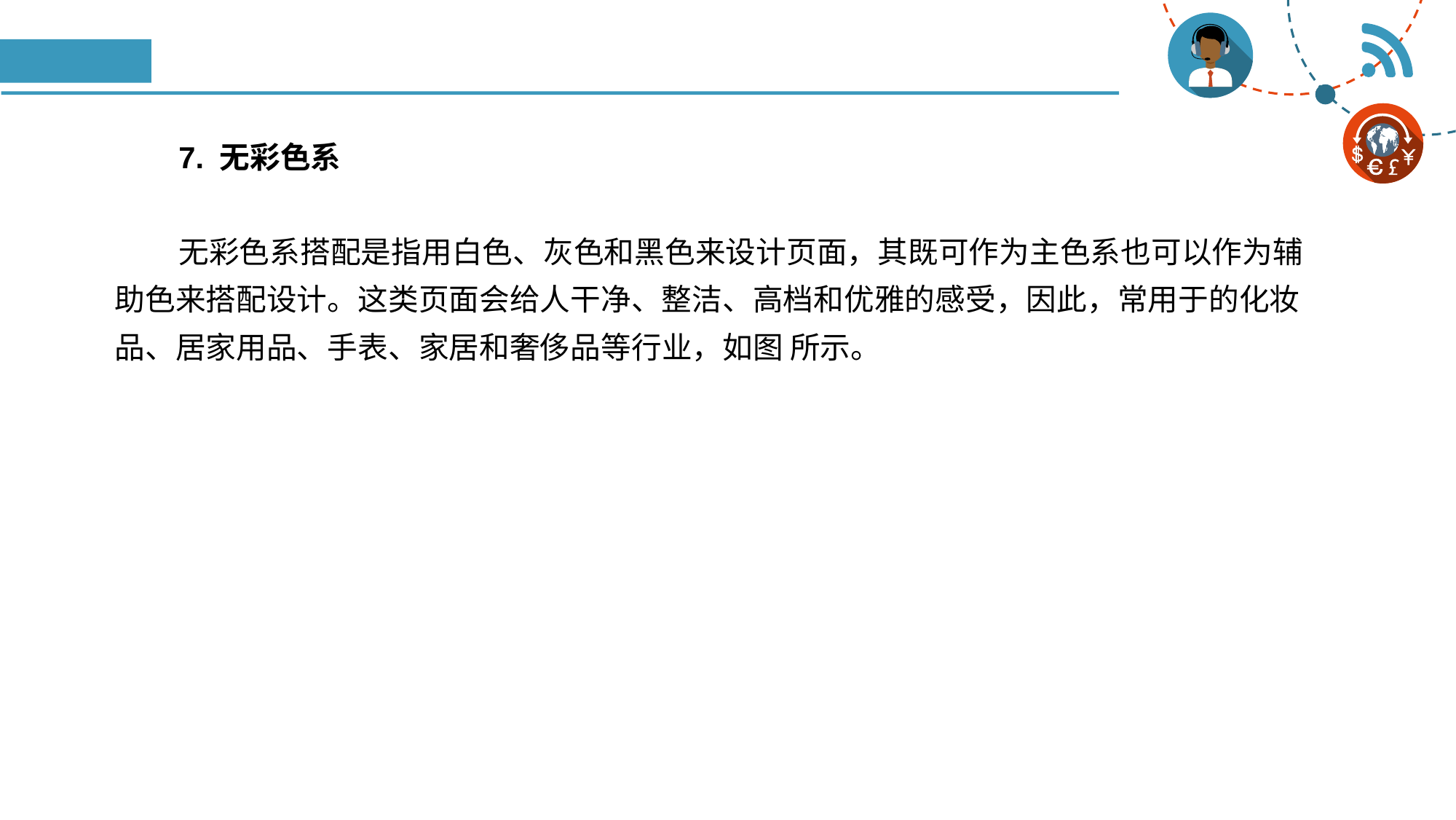

7. 无彩色系

无彩色系搭配是指用白色、灰色和黑色来设计页面，其既可作为主色系也可以作为辅助色来搭配设计。这类页面会给人干净、整洁、高档和优雅的感受，因此，常用于的化妆品、居家用品、手表、家居和奢侈品等行业，如图 所示。